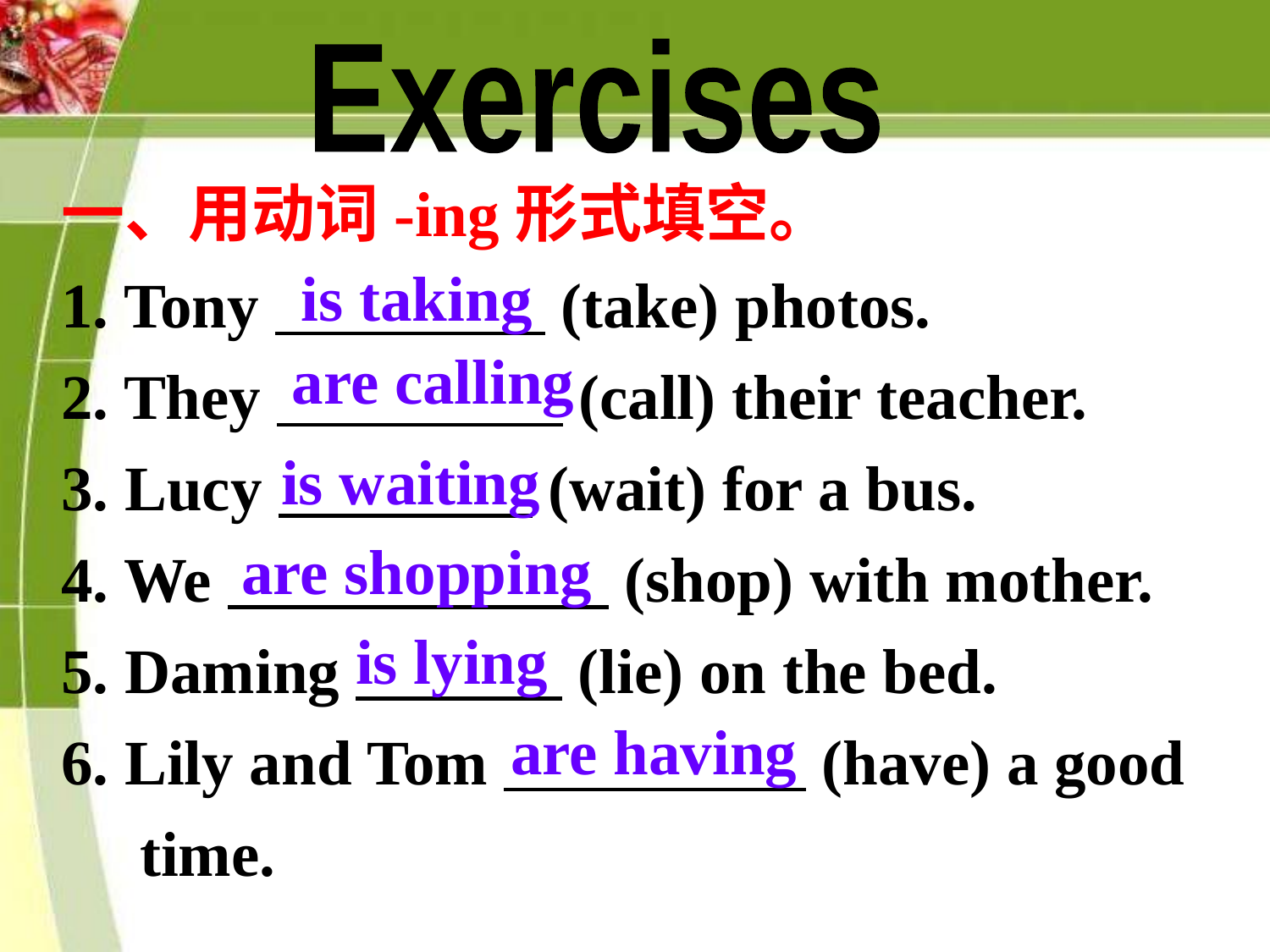

Exercises
一、用动词-ing形式填空。
1. Tony                   (take) photos.
2. They                    (call) their teacher.
3. Lucy                  (wait) for a bus.
4. We                          (shop) with mother.
5. Daming               (lie) on the bed.
6. Lily and Tom                     (have) a good
　time.
is taking
are calling
is waiting
are shopping
is lying
are having